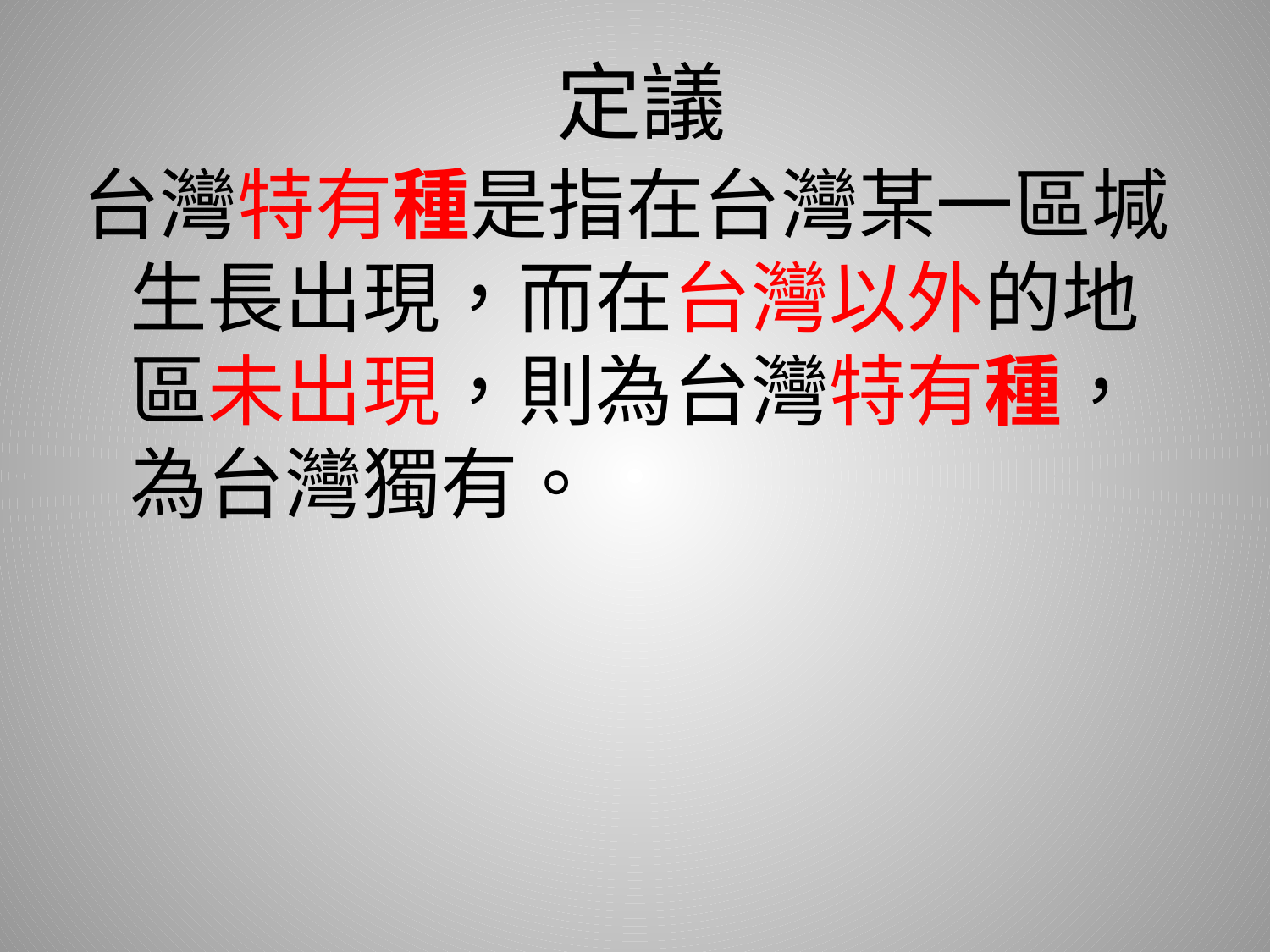

# 定議
台灣特有種是指在台灣某一區堿生長出現，而在台灣以外的地區未出現，則為台灣特有種，為台灣獨有。